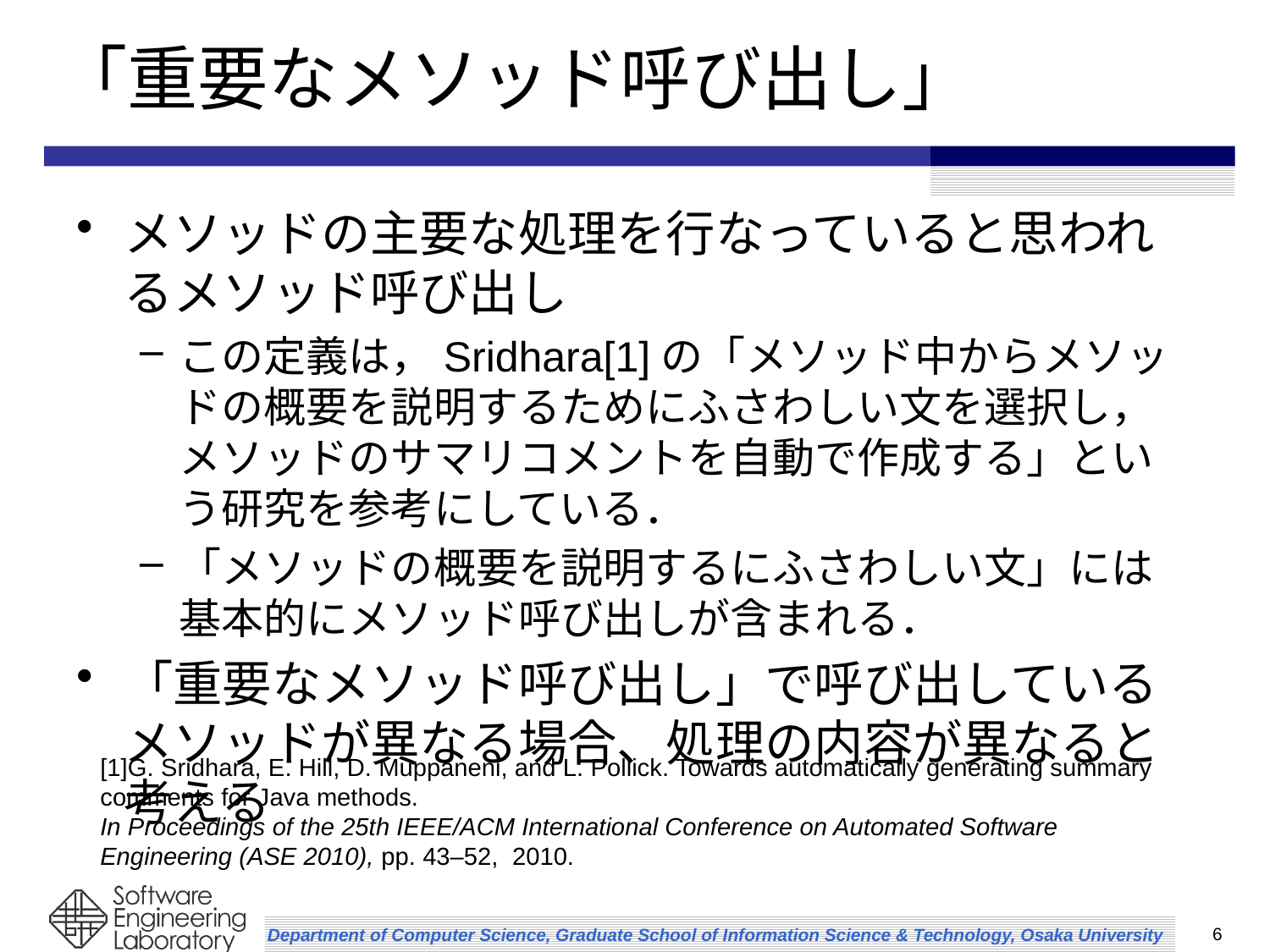

# 「重要なメソッド呼び出し」
メソッドの主要な処理を行なっていると思われるメソッド呼び出し
この定義は，Sridhara[1]の「メソッド中からメソッドの概要を説明するためにふさわしい文を選択し，メソッドのサマリコメントを自動で作成する」という研究を参考にしている．
「メソッドの概要を説明するにふさわしい文」には基本的にメソッド呼び出しが含まれる．
「重要なメソッド呼び出し」で呼び出しているメソッドが異なる場合、処理の内容が異なると考える

[1]G. Sridhara, E. Hill, D. Muppaneni, and L. Pollick. Towards automatically generating summary comments for Java methods.
In Proceedings of the 25th IEEE/ACM International Conference on Automated Software Engineering (ASE 2010), pp. 43–52,  2010.
6